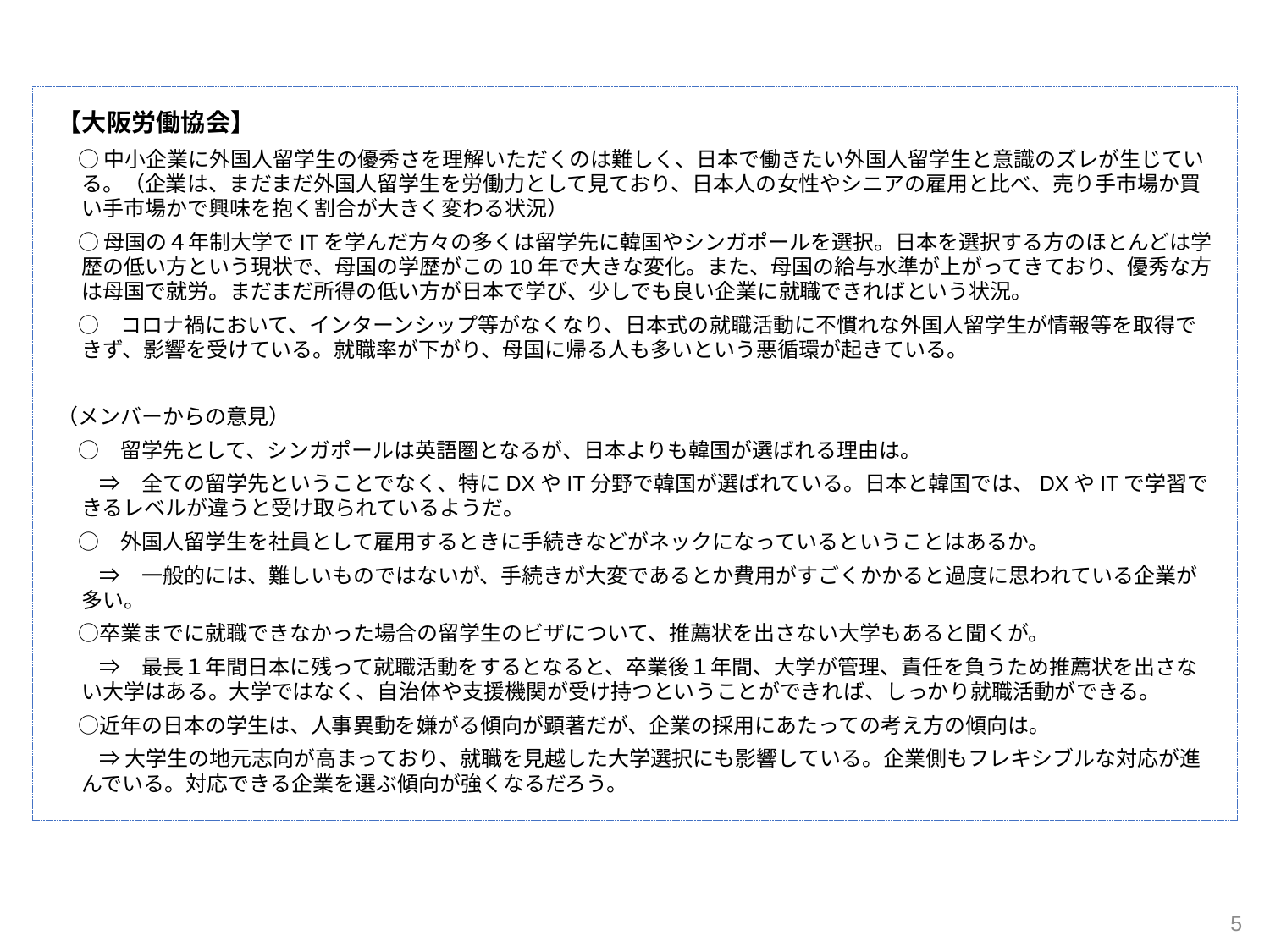

【大阪労働協会】
　○ 中小企業に外国人留学生の優秀さを理解いただくのは難しく、日本で働きたい外国人留学生と意識のズレが生じている。（企業は、まだまだ外国人留学生を労働力として見ており、日本人の女性やシニアの雇用と比べ、売り手市場か買い手市場かで興味を抱く割合が大きく変わる状況）
　○ 母国の４年制大学でITを学んだ方々の多くは留学先に韓国やシンガポールを選択。日本を選択する方のほとんどは学歴の低い方という現状で、母国の学歴がこの10年で大きな変化。また、母国の給与水準が上がってきており、優秀な方は母国で就労。まだまだ所得の低い方が日本で学び、少しでも良い企業に就職できればという状況。
　○　コロナ禍において、インターンシップ等がなくなり、日本式の就職活動に不慣れな外国人留学生が情報等を取得できず、影響を受けている。就職率が下がり、母国に帰る人も多いという悪循環が起きている。

（メンバーからの意見）
　○　留学先として、シンガポールは英語圏となるが、日本よりも韓国が選ばれる理由は。
　　⇒　全ての留学先ということでなく、特にDXやIT分野で韓国が選ばれている。日本と韓国では、DXやITで学習できるレベルが違うと受け取られているようだ。
　○　外国人留学生を社員として雇用するときに手続きなどがネックになっているということはあるか。
　　⇒　一般的には、難しいものではないが、手続きが大変であるとか費用がすごくかかると過度に思われている企業が多い。
　○卒業までに就職できなかった場合の留学生のビザについて、推薦状を出さない大学もあると聞くが。
　　⇒　最長１年間日本に残って就職活動をするとなると、卒業後１年間、大学が管理、責任を負うため推薦状を出さない大学はある。大学ではなく、自治体や支援機関が受け持つということができれば、しっかり就職活動ができる。
　○近年の日本の学生は、人事異動を嫌がる傾向が顕著だが、企業の採用にあたっての考え方の傾向は。
　　⇒ 大学生の地元志向が高まっており、就職を見越した大学選択にも影響している。企業側もフレキシブルな対応が進んでいる。対応できる企業を選ぶ傾向が強くなるだろう。
5